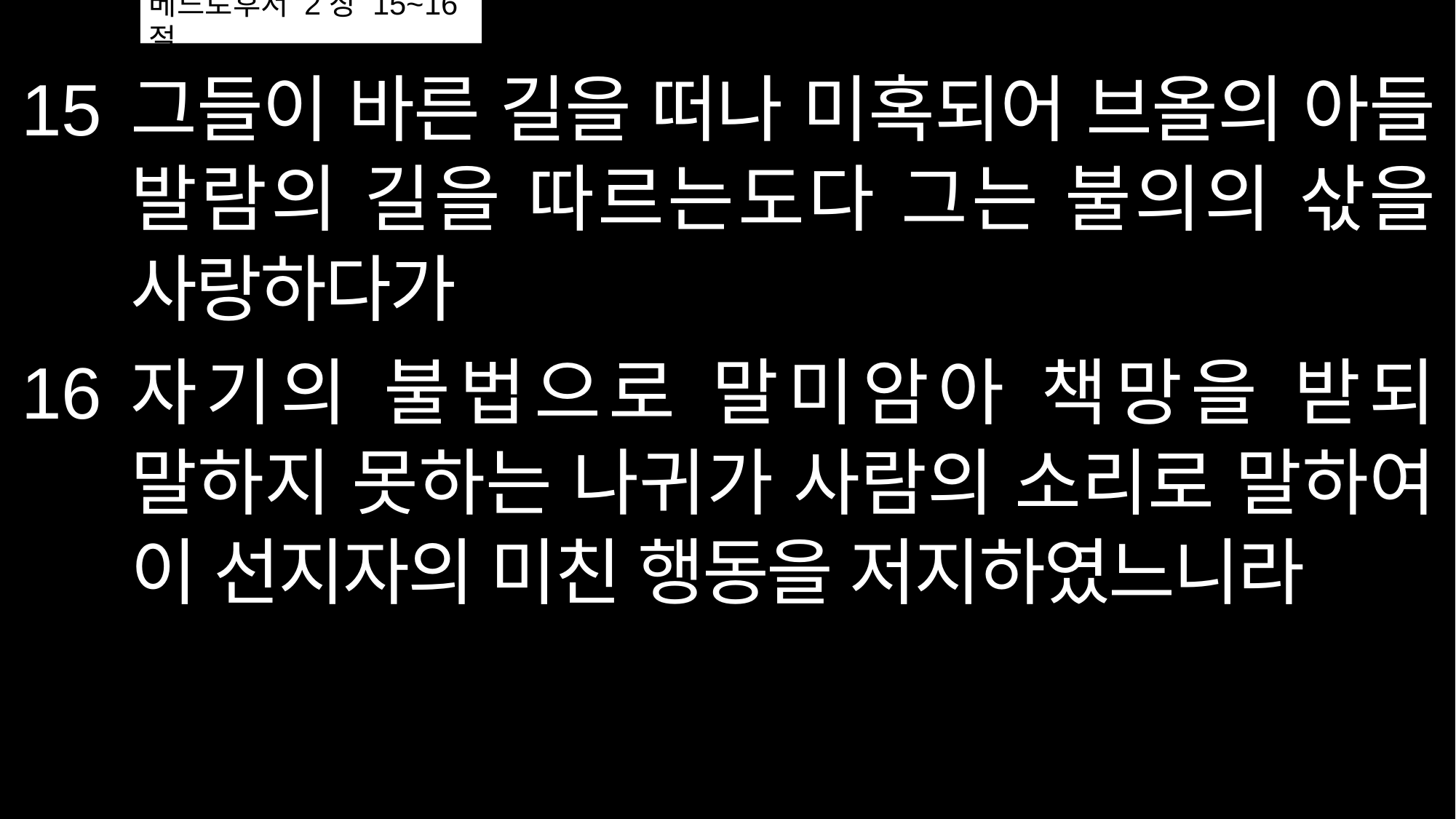

# 베드로후서 2장 15~16절
그들이 바른 길을 떠나 미혹되어 브올의 아들 발람의 길을 따르는도다 그는 불의의 삯을 사랑하다가
자기의 불법으로 말미암아 책망을 받되 말하지 못하는 나귀가 사람의 소리로 말하여 이 선지자의 미친 행동을 저지하였느니라